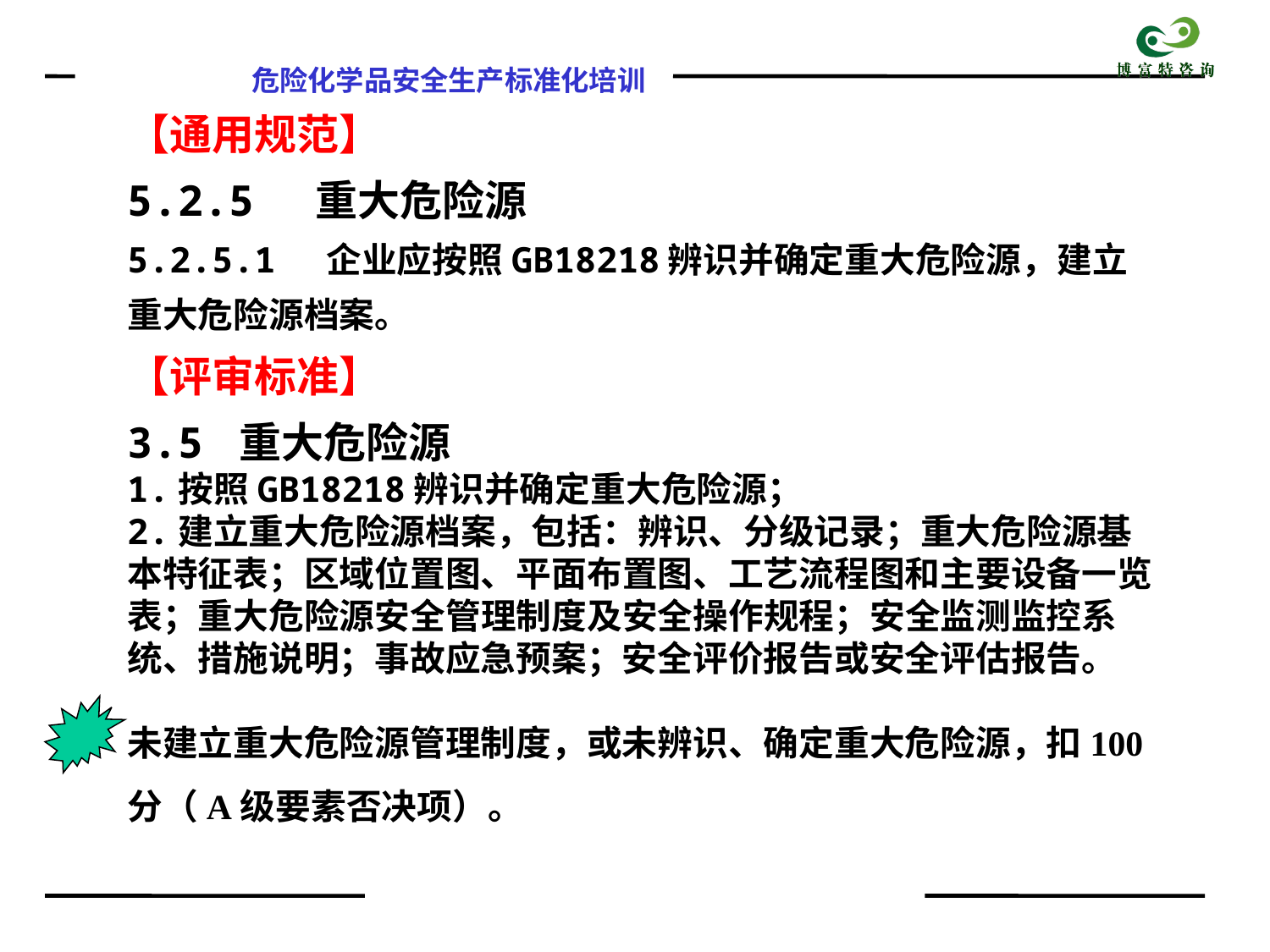

【通用规范】
5.2.5  重大危险源
5.2.5.1  企业应按照GB18218辨识并确定重大危险源，建立重大危险源档案。
【评审标准】
3.5 重大危险源
1.按照GB18218辨识并确定重大危险源；
2.建立重大危险源档案，包括：辨识、分级记录；重大危险源基本特征表；区域位置图、平面布置图、工艺流程图和主要设备一览表；重大危险源安全管理制度及安全操作规程；安全监测监控系统、措施说明；事故应急预案；安全评价报告或安全评估报告。

未建立重大危险源管理制度，或未辨识、确定重大危险源，扣100分（A级要素否决项）。